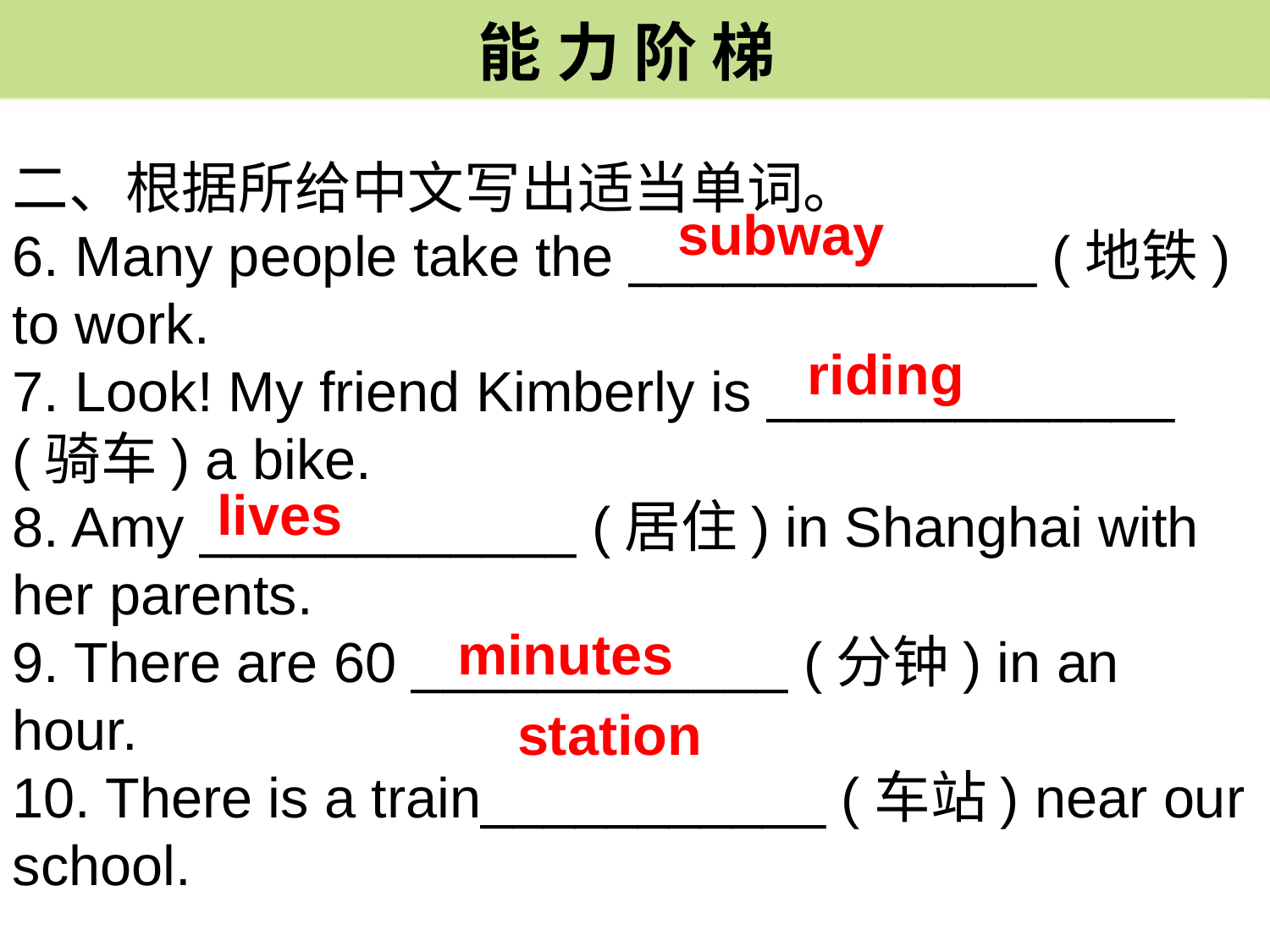

能 力 阶 梯
二、根据所给中文写出适当单词。
6. Many people take the _____________ (地铁) to work.
7. Look! My friend Kimberly is _____________ (骑车) a bike.
8. Amy ____________ (居住) in Shanghai with her parents.
9. There are 60 ____________ (分钟) in an hour.
10. There is a train___________ (车站) near our school.
subway
riding
lives
minutes
station